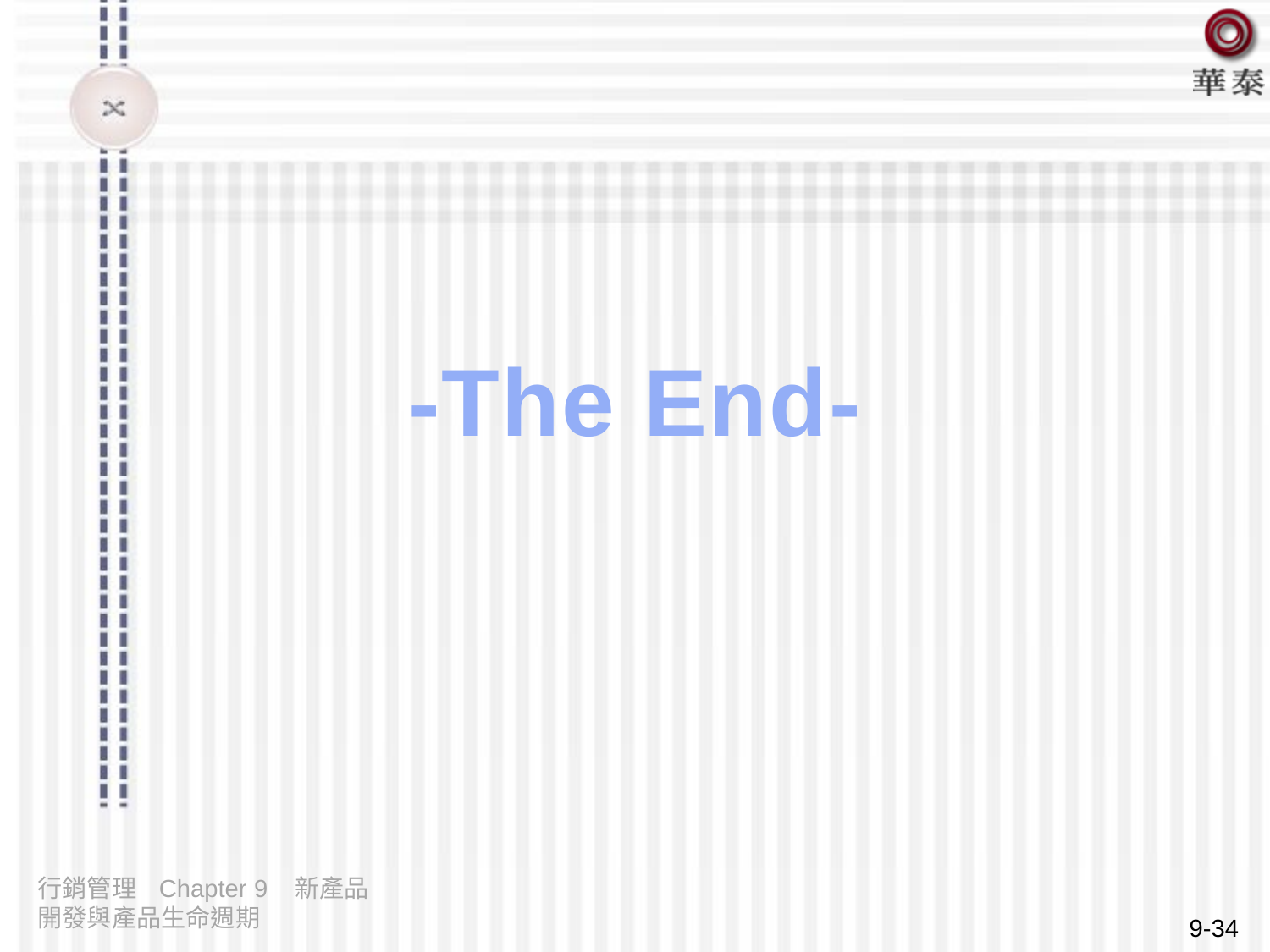

# -The End-

行銷管理   Chapter 9   新產品開發與產品生命週期
9-34